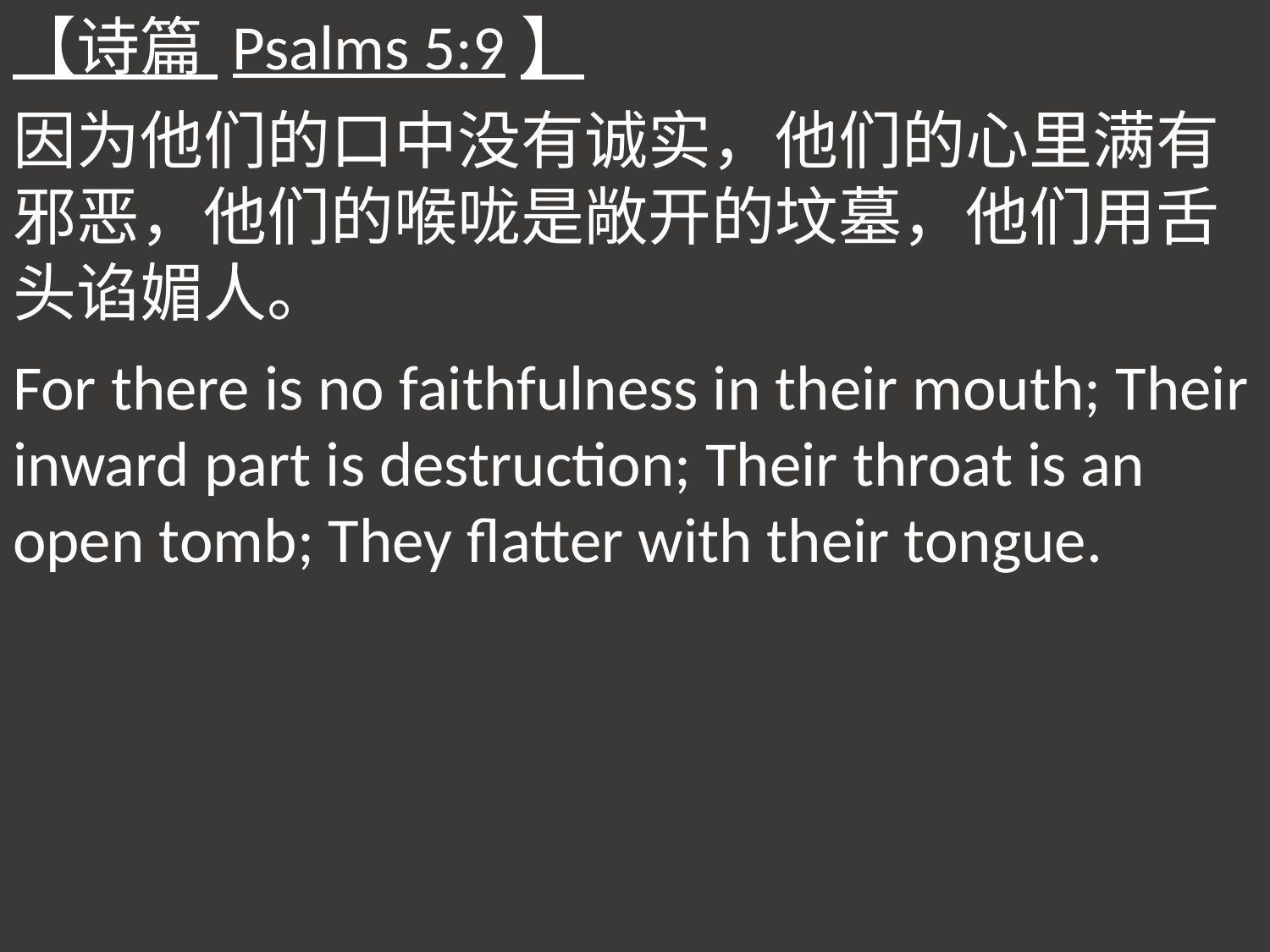

【诗篇 Psalms 5:9】
因为他们的口中没有诚实，他们的心里满有邪恶，他们的喉咙是敞开的坟墓，他们用舌头谄媚人。
For there is no faithfulness in their mouth; Their inward part is destruction; Their throat is an open tomb; They flatter with their tongue.